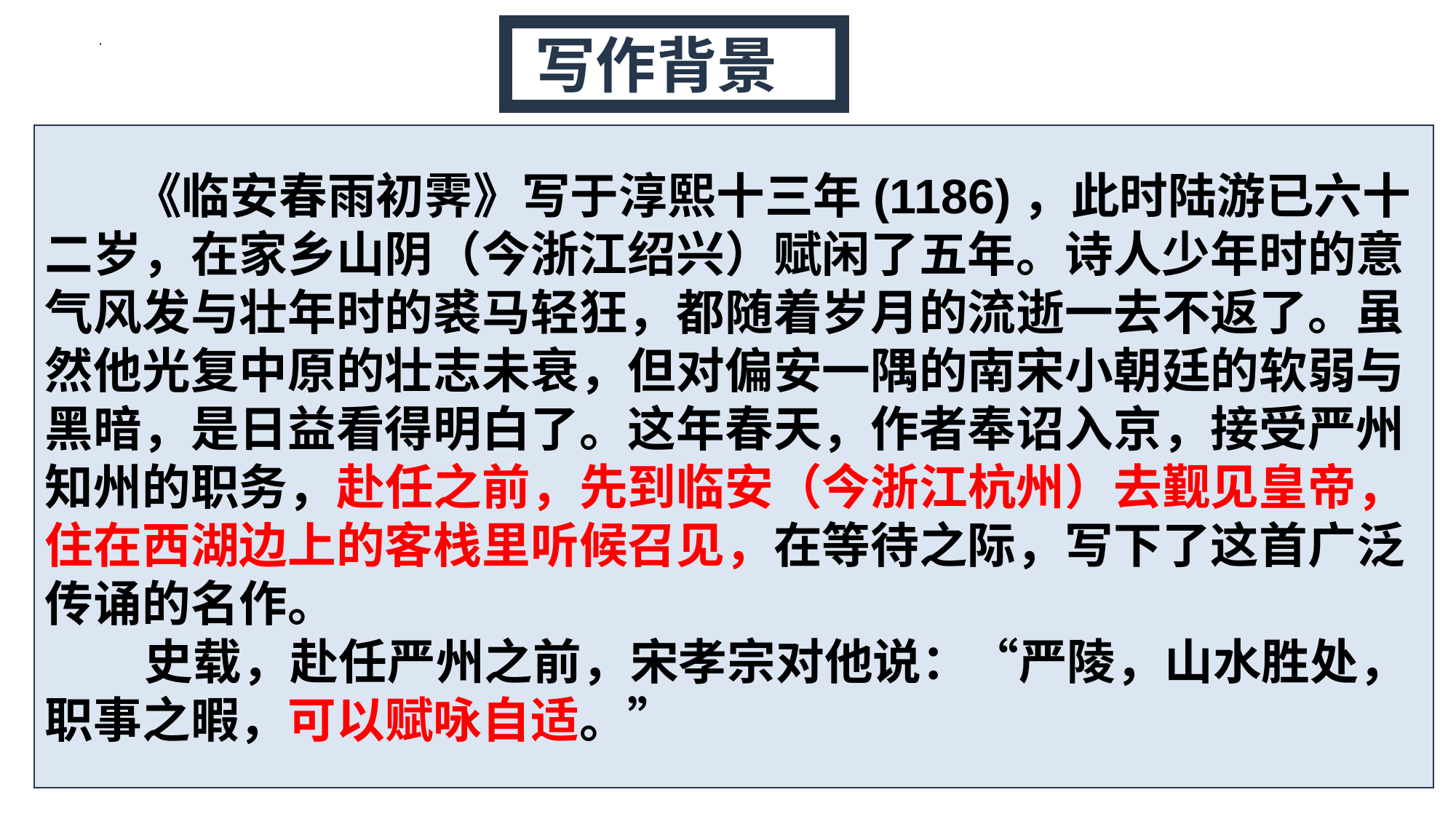

写作背景
  《临安春雨初霁》写于淳熙十三年(1186)，此时陆游已六十二岁，在家乡山阴（今浙江绍兴）赋闲了五年。诗人少年时的意气风发与壮年时的裘马轻狂，都随着岁月的流逝一去不返了。虽然他光复中原的壮志未衰，但对偏安一隅的南宋小朝廷的软弱与黑暗，是日益看得明白了。这年春天，作者奉诏入京，接受严州知州的职务，赴任之前，先到临安（今浙江杭州）去觐见皇帝，住在西湖边上的客栈里听候召见，在等待之际，写下了这首广泛传诵的名作。
   史载，赴任严州之前，宋孝宗对他说：“严陵，山水胜处，职事之暇，可以赋咏自适。”